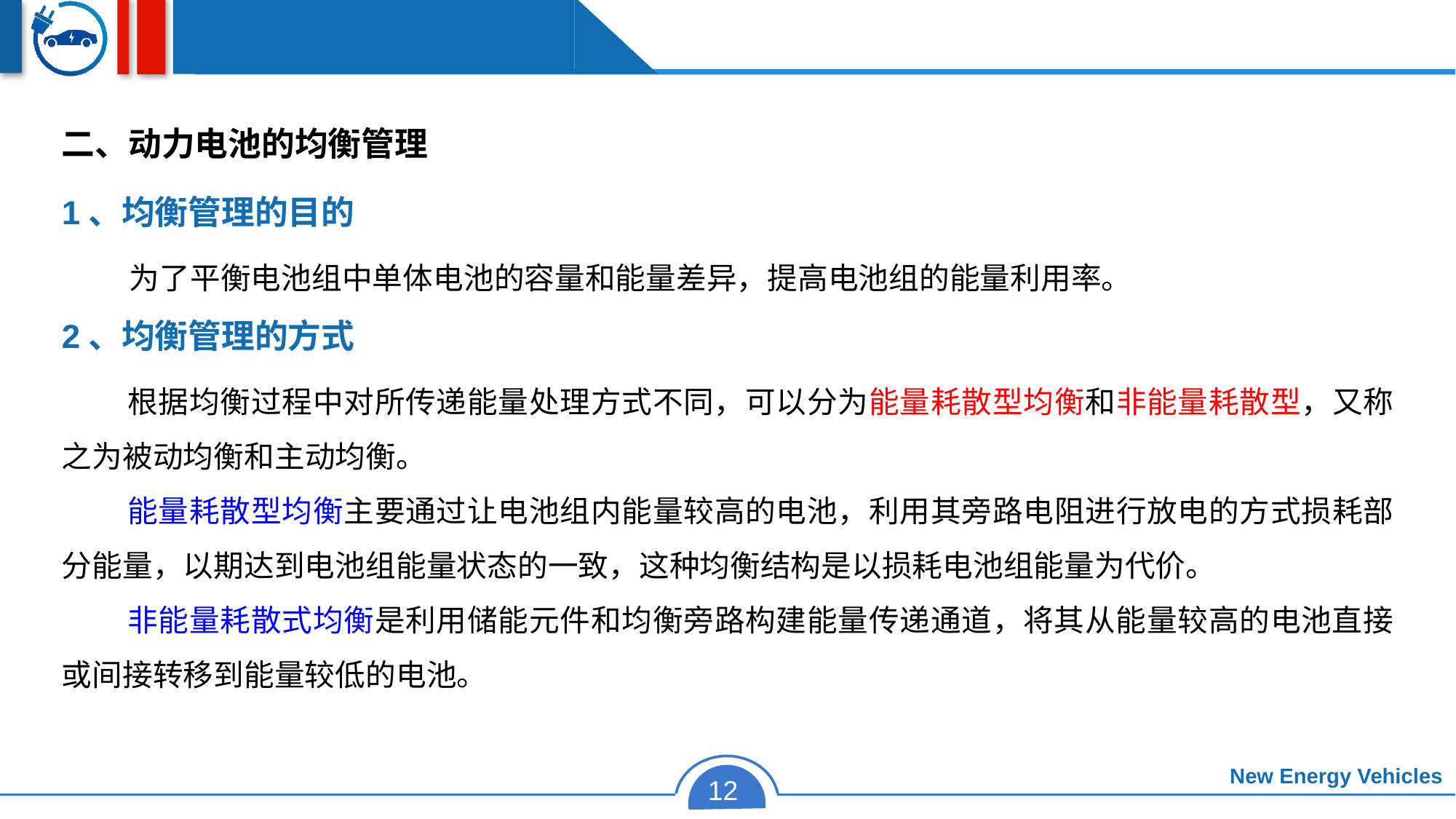

二、动力电池的均衡管理
1、均衡管理的目的
        为了平衡电池组中单体电池的容量和能量差异，提高电池组的能量利用率。
2、均衡管理的方式
        根据均衡过程中对所传递能量处理方式不同，可以分为能量耗散型均衡和非能量耗散型，又称之为被动均衡和主动均衡。
        能量耗散型均衡主要通过让电池组内能量较高的电池，利用其旁路电阻进行放电的方式损耗部分能量，以期达到电池组能量状态的一致，这种均衡结构是以损耗电池组能量为代价。
        非能量耗散式均衡是利用储能元件和均衡旁路构建能量传递通道，将其从能量较高的电池直接或间接转移到能量较低的电池。